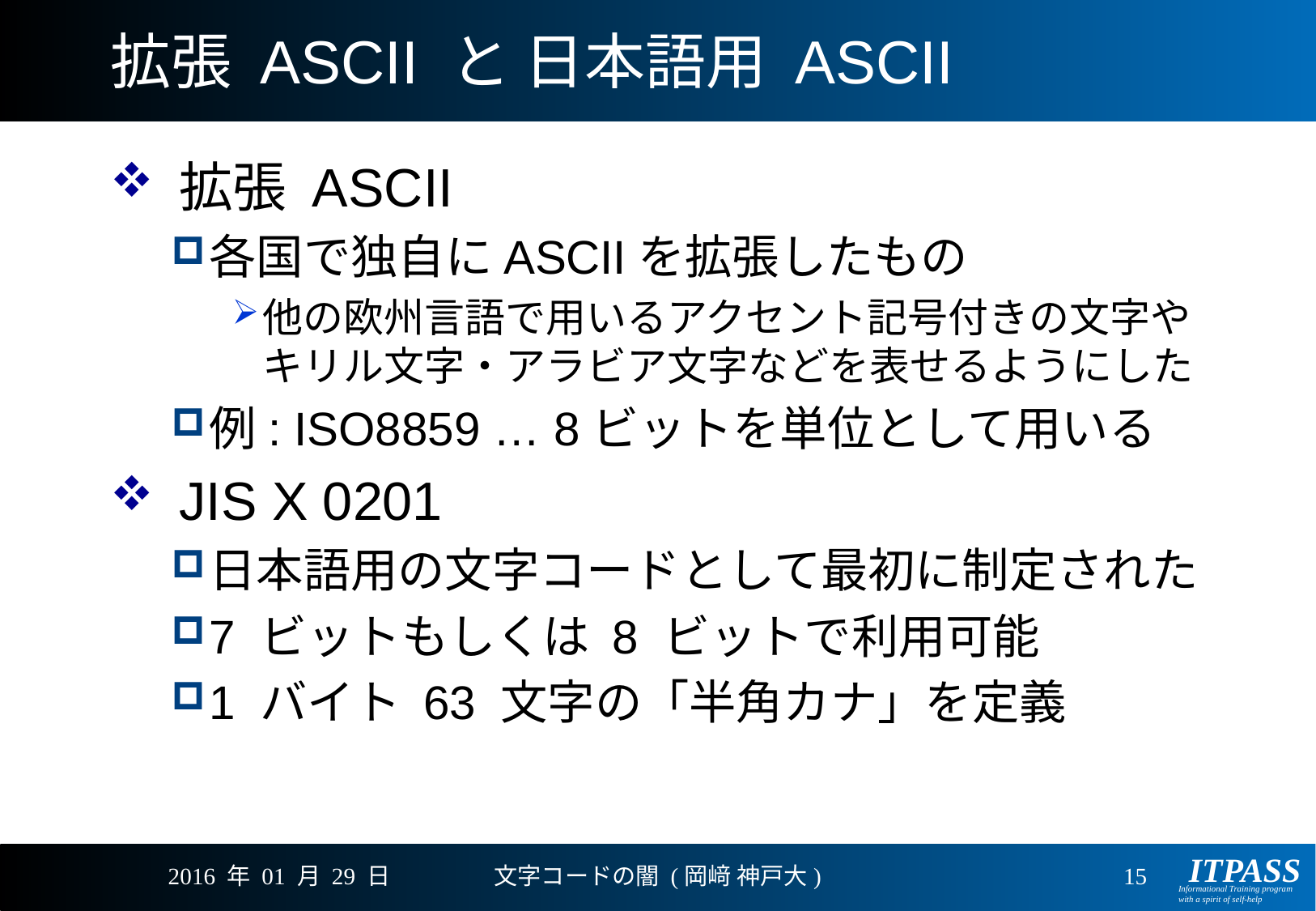

# 拡張 ASCII と 日本語用 ASCII
拡張 ASCII
各国で独自にASCIIを拡張したもの
他の欧州言語で用いるアクセント記号付きの文字やキリル文字・アラビア文字などを表せるようにした
例: ISO8859 … 8ビットを単位として用いる
JIS X 0201
日本語用の文字コードとして最初に制定された
7 ビットもしくは 8 ビットで利用可能
1 バイト 63 文字の「半角カナ」を定義

2016 年 01 月 29 日
文字コードの闇 (岡﨑 神戸大)
15